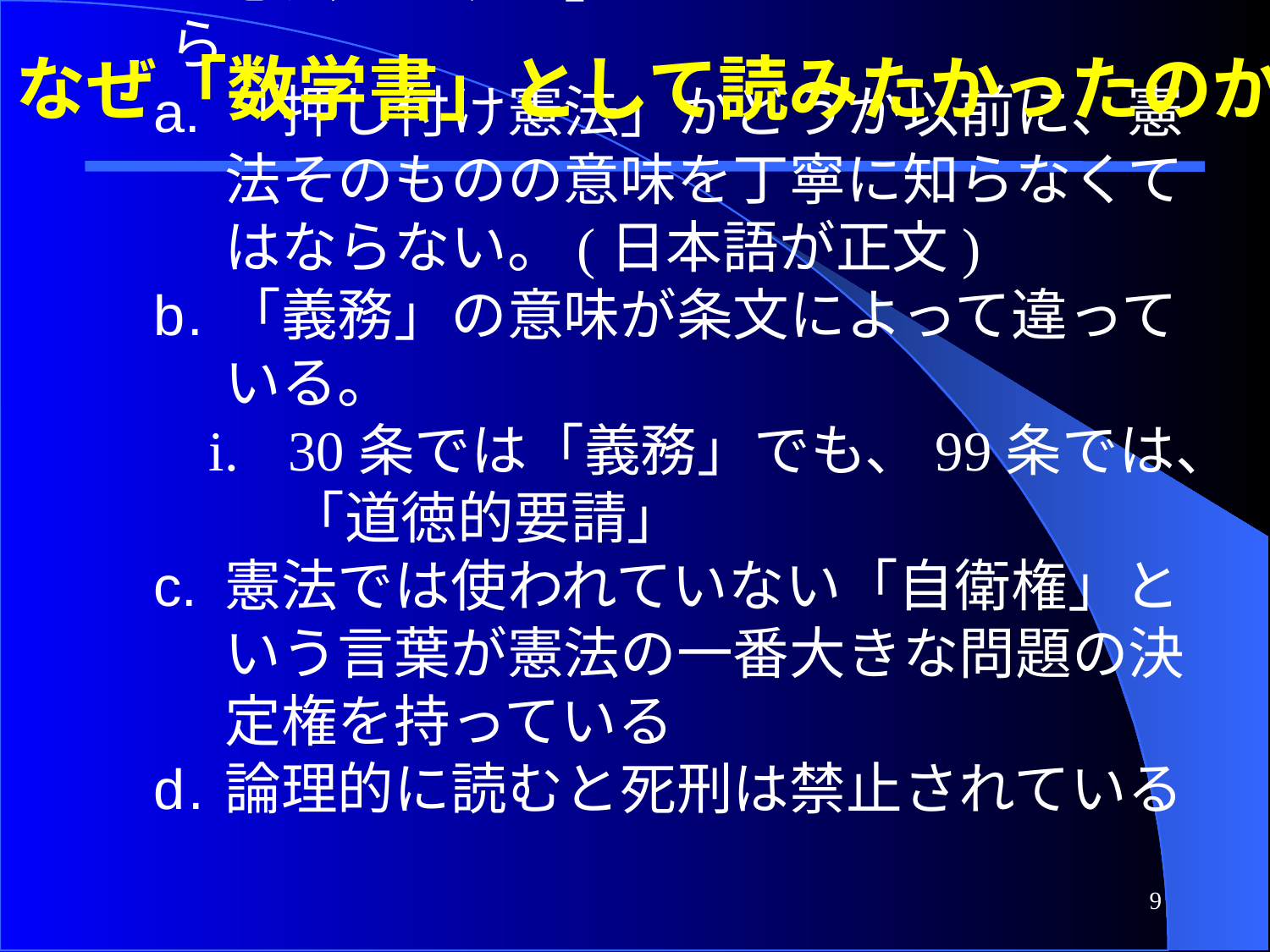

なぜ「数学書」として読みたかったのか

数学を専攻したから
「憲法マジック」がおかしいと思ったから
「押し付け憲法」かどうか以前に、憲法そのものの意味を丁寧に知らなくてはならない。(日本語が正文)
「義務」の意味が条文によって違っている。
30条では「義務」でも、99条では、「道徳的要請」
憲法では使われていない「自衛権」という言葉が憲法の一番大きな問題の決定権を持っている
論理的に読むと死刑は禁止されている

9